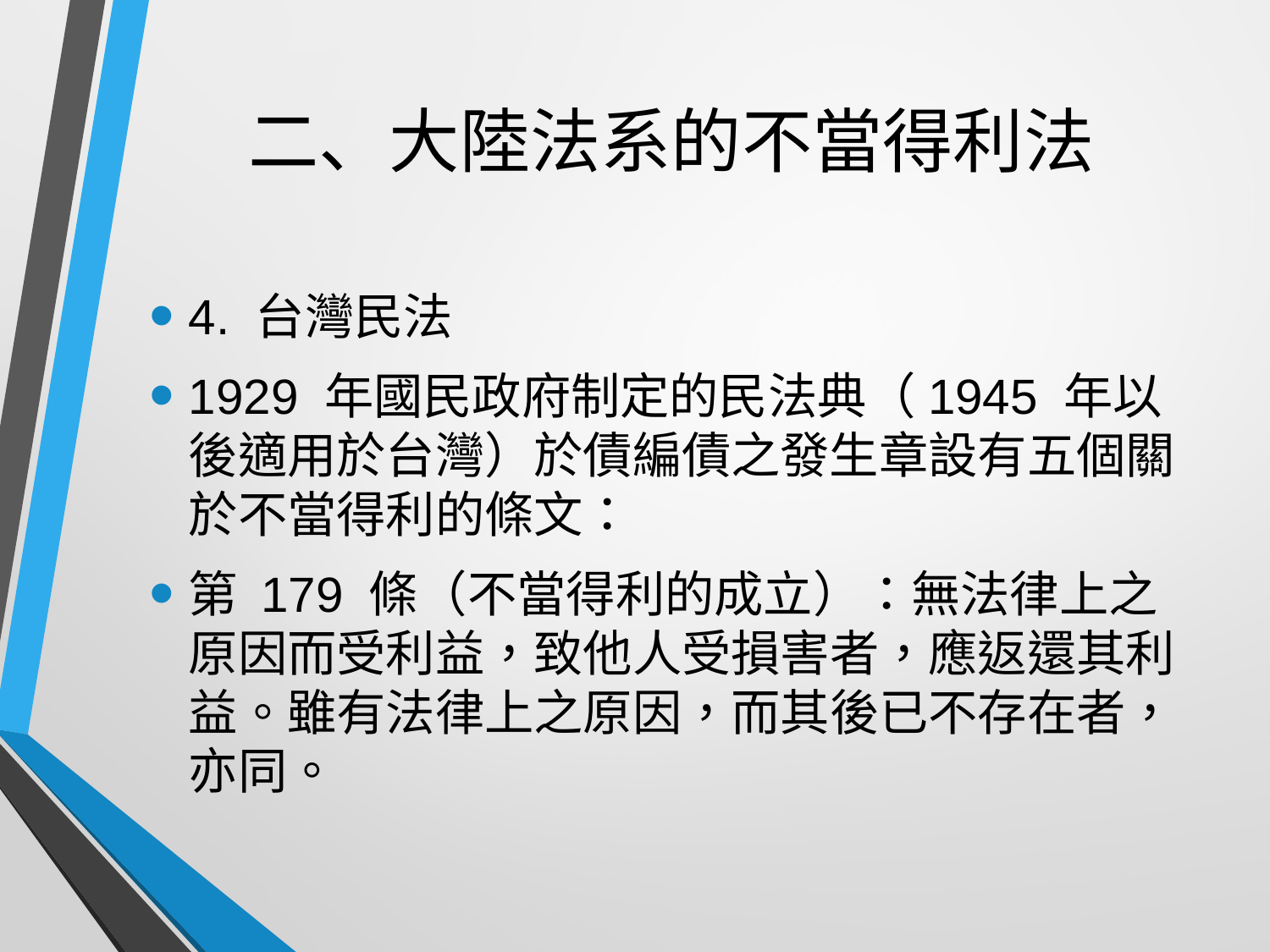

# 二、大陸法系的不當得利法
4. 台灣民法
1929 年國民政府制定的民法典（1945 年以後適用於台灣）於債編債之發生章設有五個關於不當得利的條文：
第 179 條（不當得利的成立）：無法律上之原因而受利益，致他人受損害者，應返還其利益。雖有法律上之原因，而其後已不存在者，亦同。